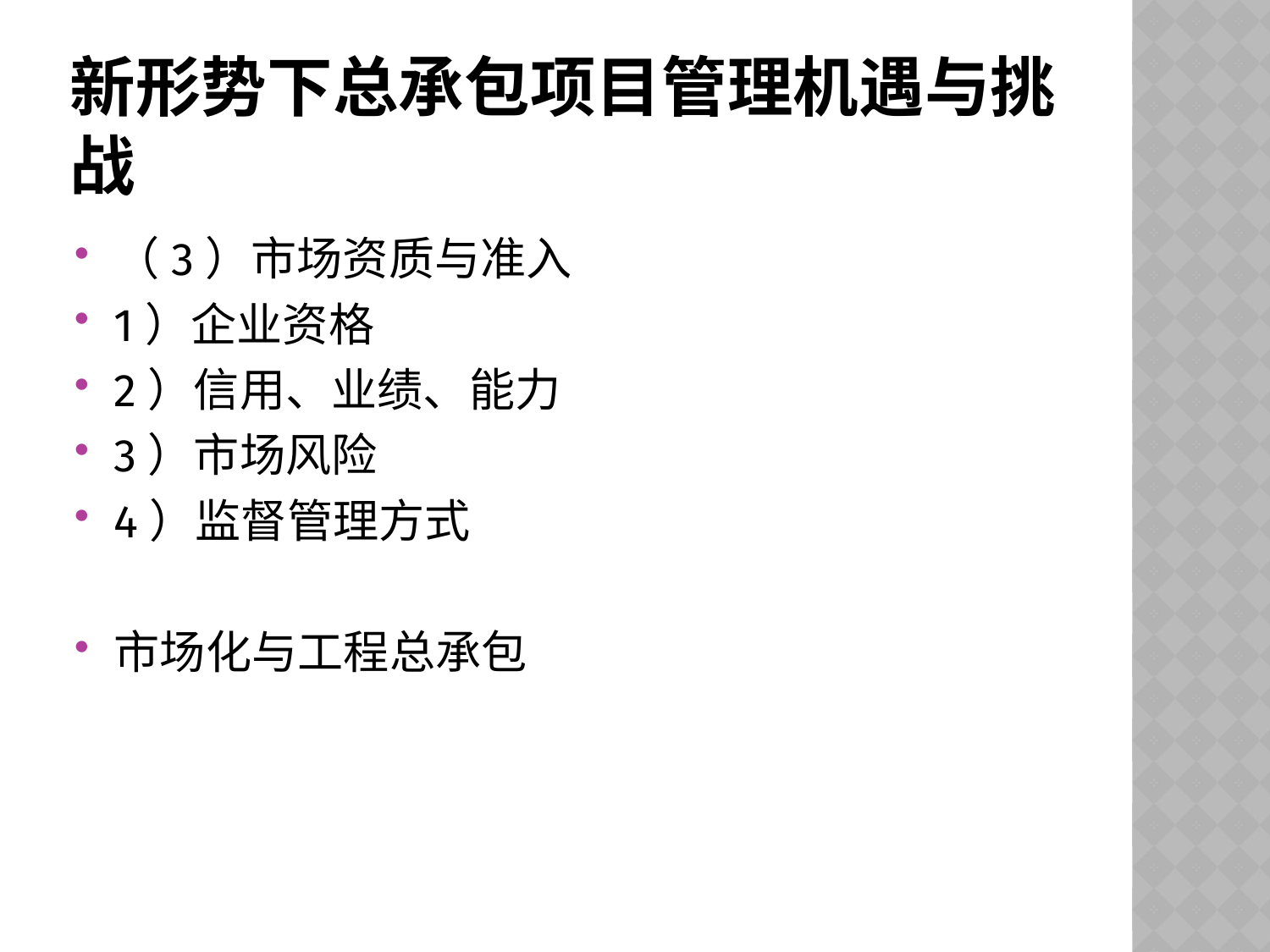

# 新形势下总承包项目管理机遇与挑战
（3）市场资质与准入
1）企业资格
2）信用、业绩、能力
3）市场风险
4）监督管理方式

市场化与工程总承包